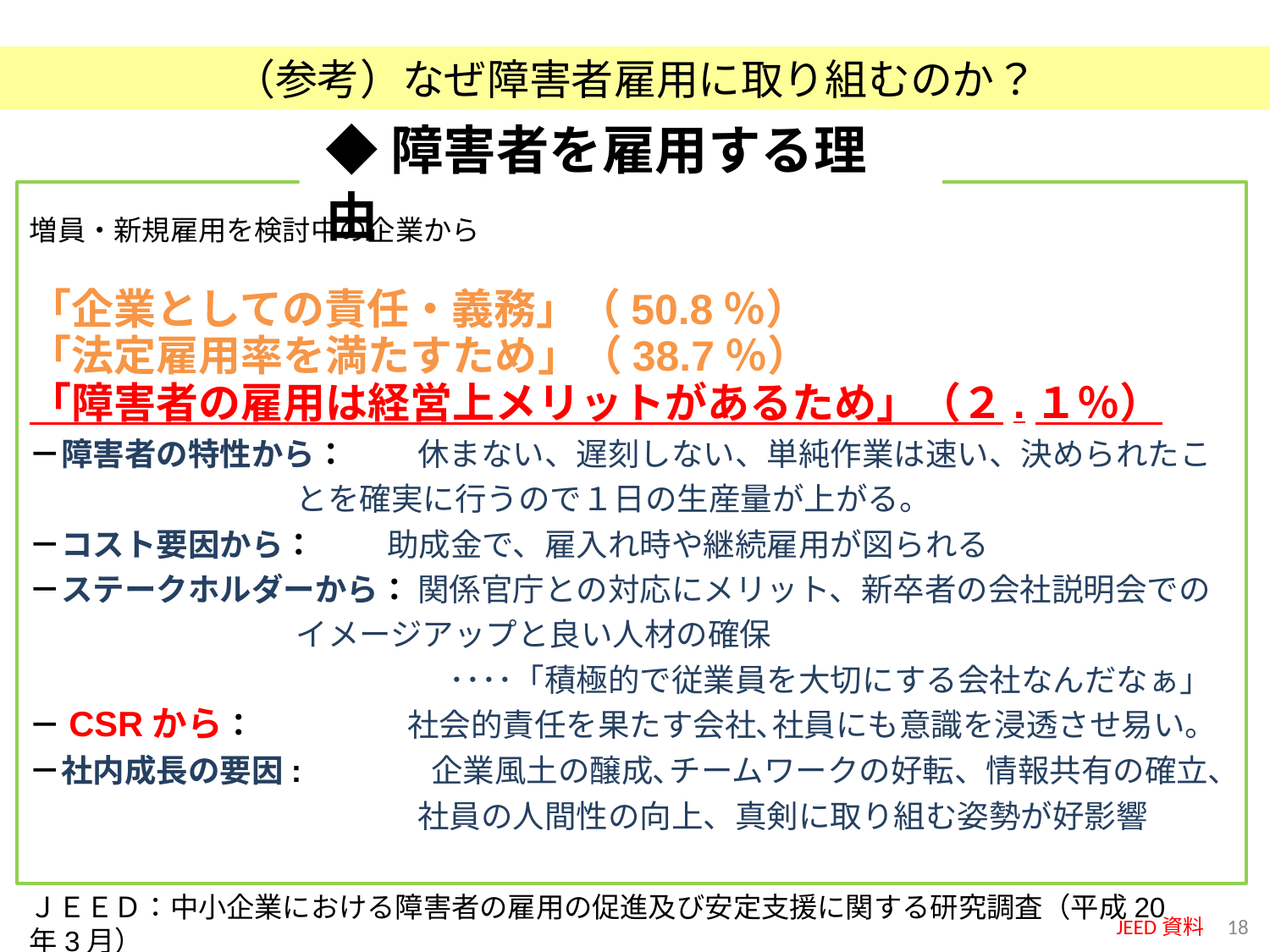

（参考）なぜ障害者雇用に取り組むのか？
◆障害者を雇用する理由

増員・新規雇用を検討中の企業から

「企業としての責任・義務」（50.8％）
「法定雇用率を満たすため」（38.7％）
「障害者の雇用は経営上メリットがあるため」（２.１％）
－障害者の特性から：　　 休まない、遅刻しない、単純作業は速い、決められたこ
                                    とを確実に行うので１日の生産量が上がる。
－コスト要因から：          助成金で、雇入れ時や継続雇用が図られる
－ステークホルダーから： 関係官庁との対応にメリット、新卒者の会社説明会での
                                    イメージアップと良い人材の確保
　　　　　　　　　　　　　 ････「積極的で従業員を大切にする会社なんだなぁ」
－CSRから： 　　　       社会的責任を果たす会社､社員にも意識を浸透させ易い。
－社内成長の要因:   　　　企業風土の醸成､チームワークの好転、情報共有の確立､
　　　　　　　　　　　　 社員の人間性の向上、真剣に取り組む姿勢が好影響
ＪＥＥＤ：中小企業における障害者の雇用の促進及び安定支援に関する研究調査（平成20年3月）
JEED資料
18